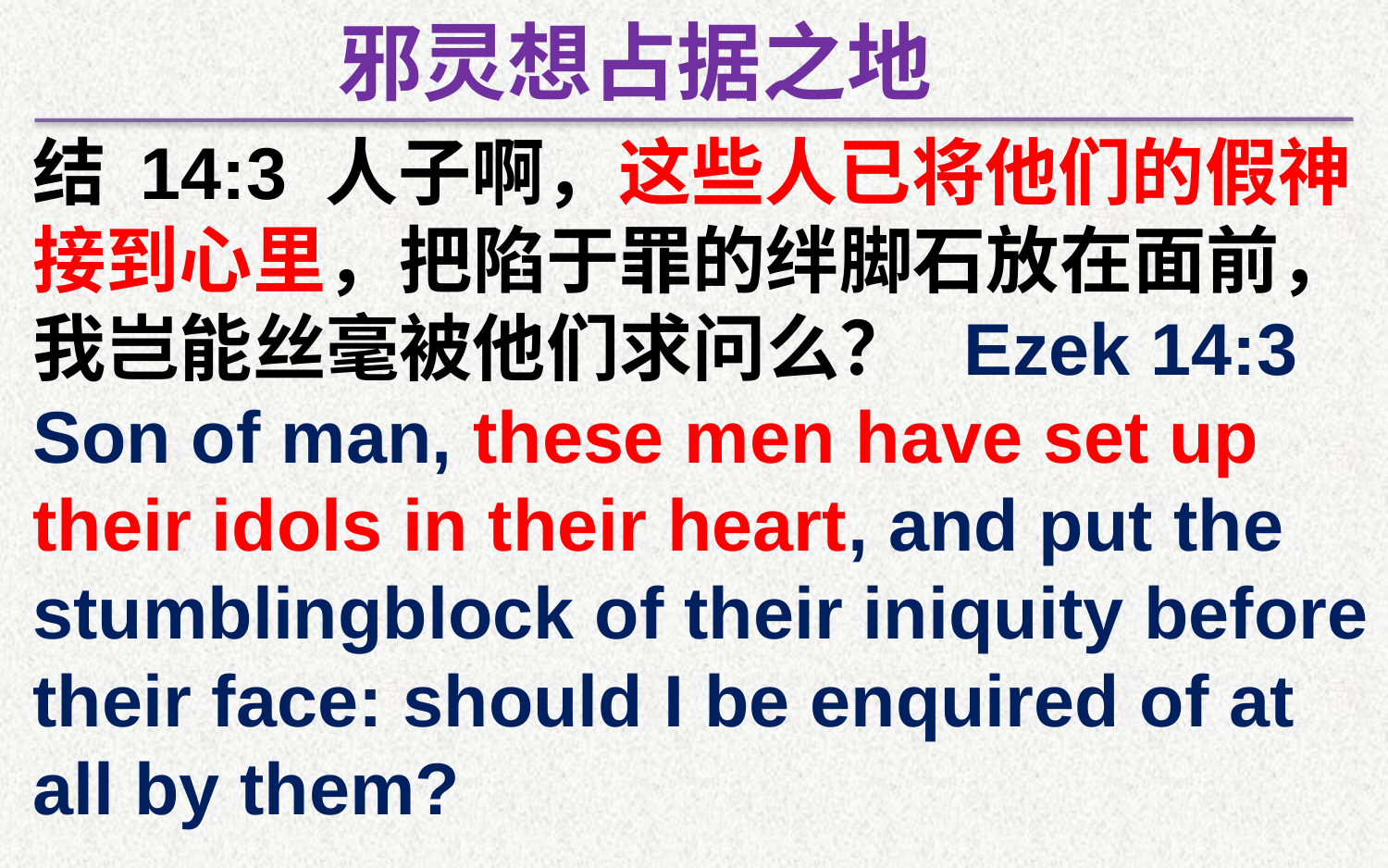

邪灵想占据之地
结 14:3 人子啊，这些人已将他们的假神接到心里，把陷于罪的绊脚石放在面前，我岂能丝毫被他们求问么？  Ezek 14:3 Son of man, these men have set up their idols in their heart, and put the stumblingblock of their iniquity before their face: should I be enquired of at all by them?